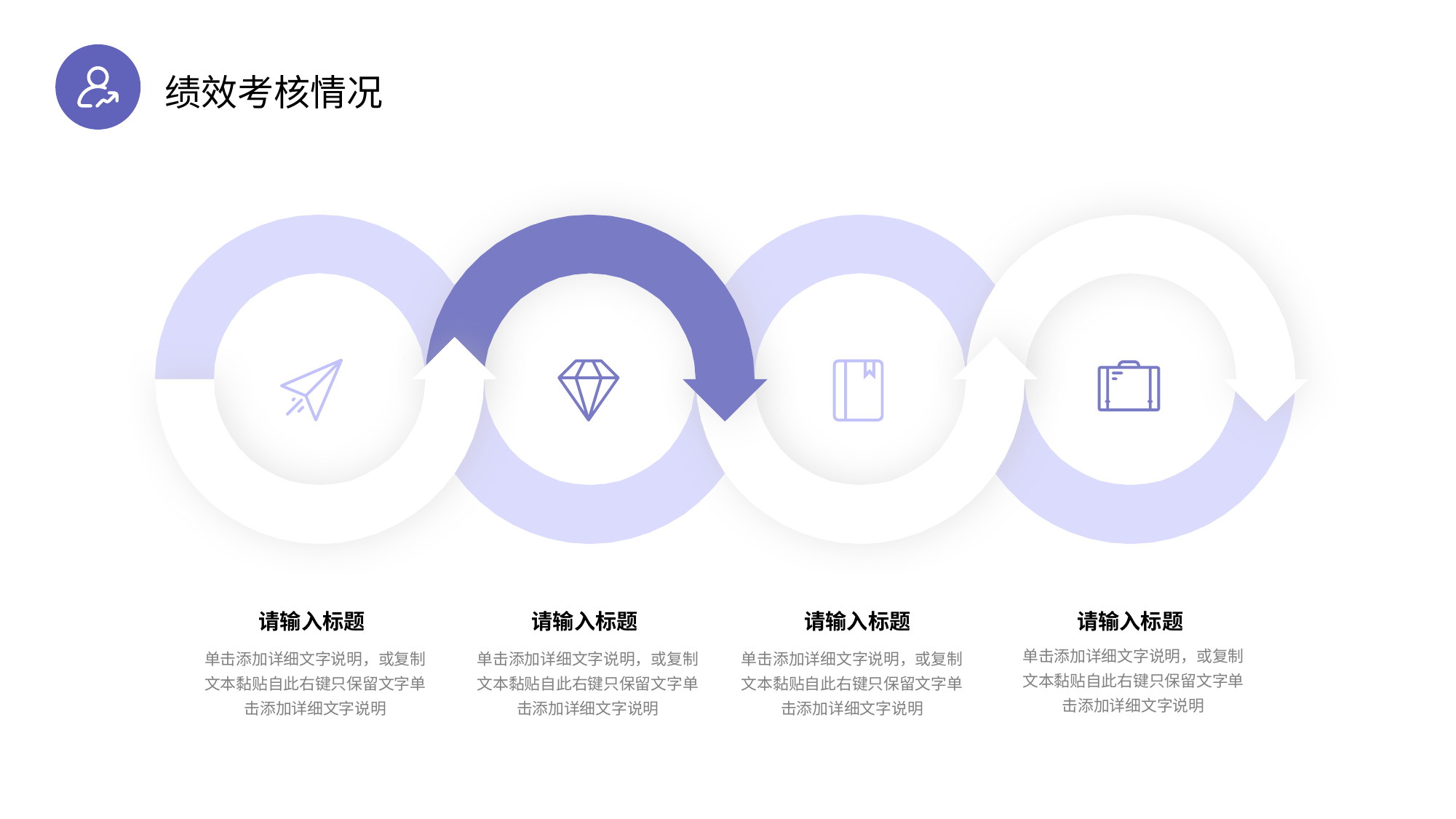

绩效考核情况

请输入标题
请输入标题
请输入标题
请输入标题
单击添加详细文字说明，或复制文本黏贴自此右键只保留文字单击添加详细文字说明
单击添加详细文字说明，或复制文本黏贴自此右键只保留文字单击添加详细文字说明
单击添加详细文字说明，或复制文本黏贴自此右键只保留文字单击添加详细文字说明
单击添加详细文字说明，或复制文本黏贴自此右键只保留文字单击添加详细文字说明